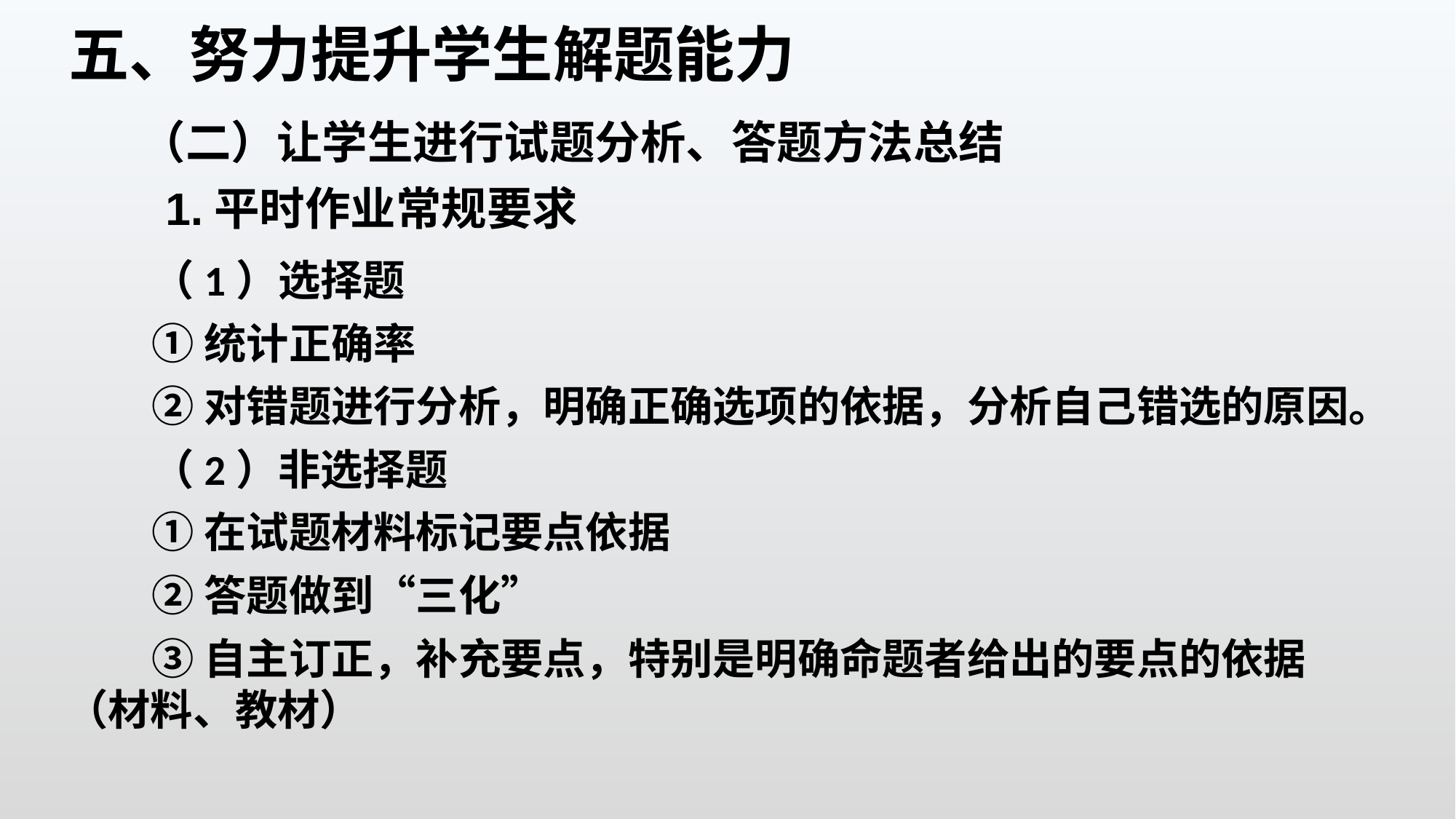

五、努力提升学生解题能力
（二）让学生进行试题分析、答题方法总结
1.平时作业常规要求
（1）选择题
①统计正确率
②对错题进行分析，明确正确选项的依据，分析自己错选的原因。
（2）非选择题
①在试题材料标记要点依据
②答题做到“三化”
③自主订正，补充要点，特别是明确命题者给出的要点的依据（材料、教材）